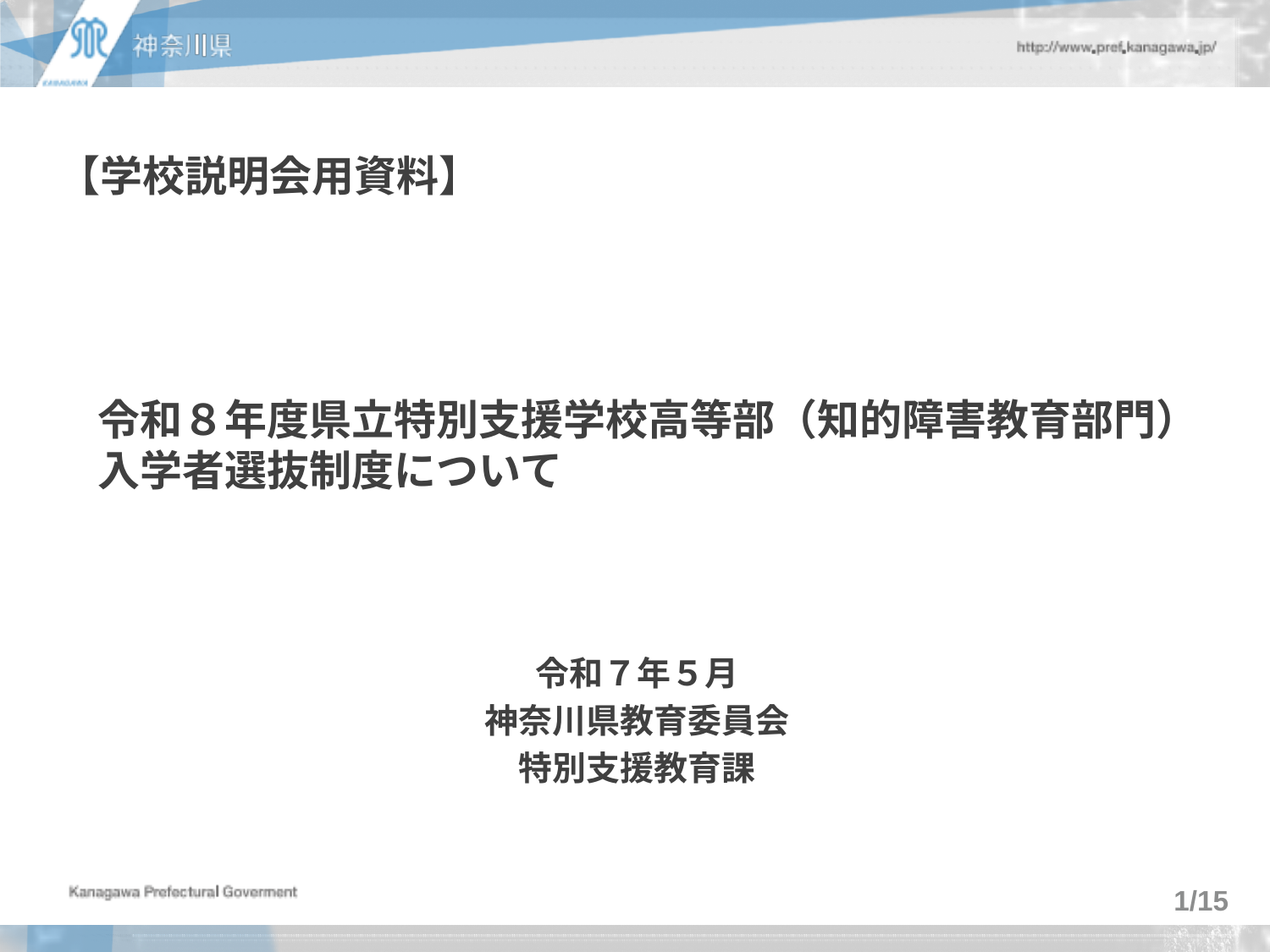

# 【学校説明会用資料】

令和８年度県立特別支援学校高等部（知的障害教育部門）入学者選抜制度について
令和７年５月
神奈川県教育委員会
特別支援教育課
1/15